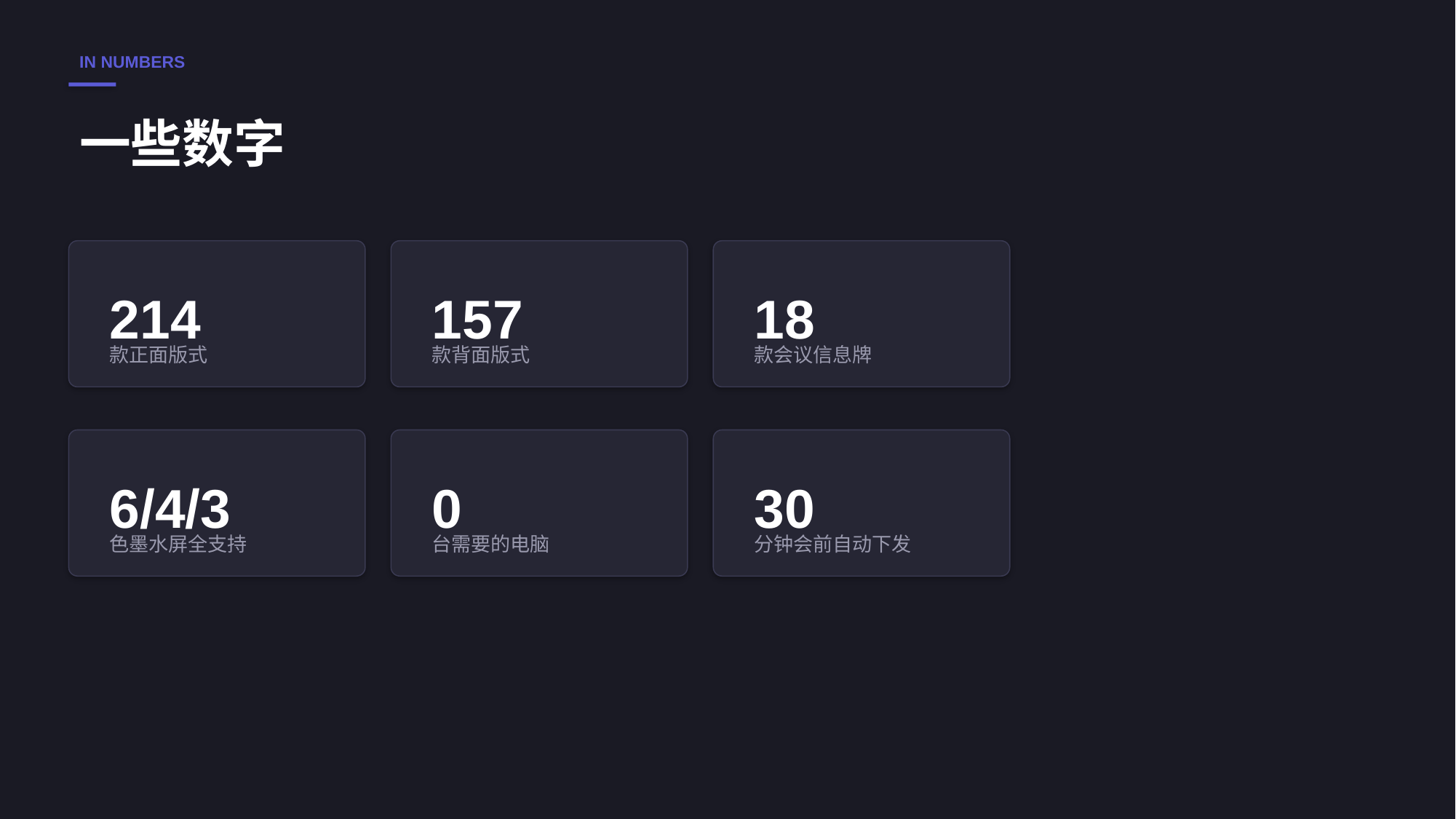

IN NUMBERS

一些数字

214
157
18
款正面版式
款背面版式
款会议信息牌

6/4/3
0
30
色墨水屏全支持
台需要的电脑
分钟会前自动下发